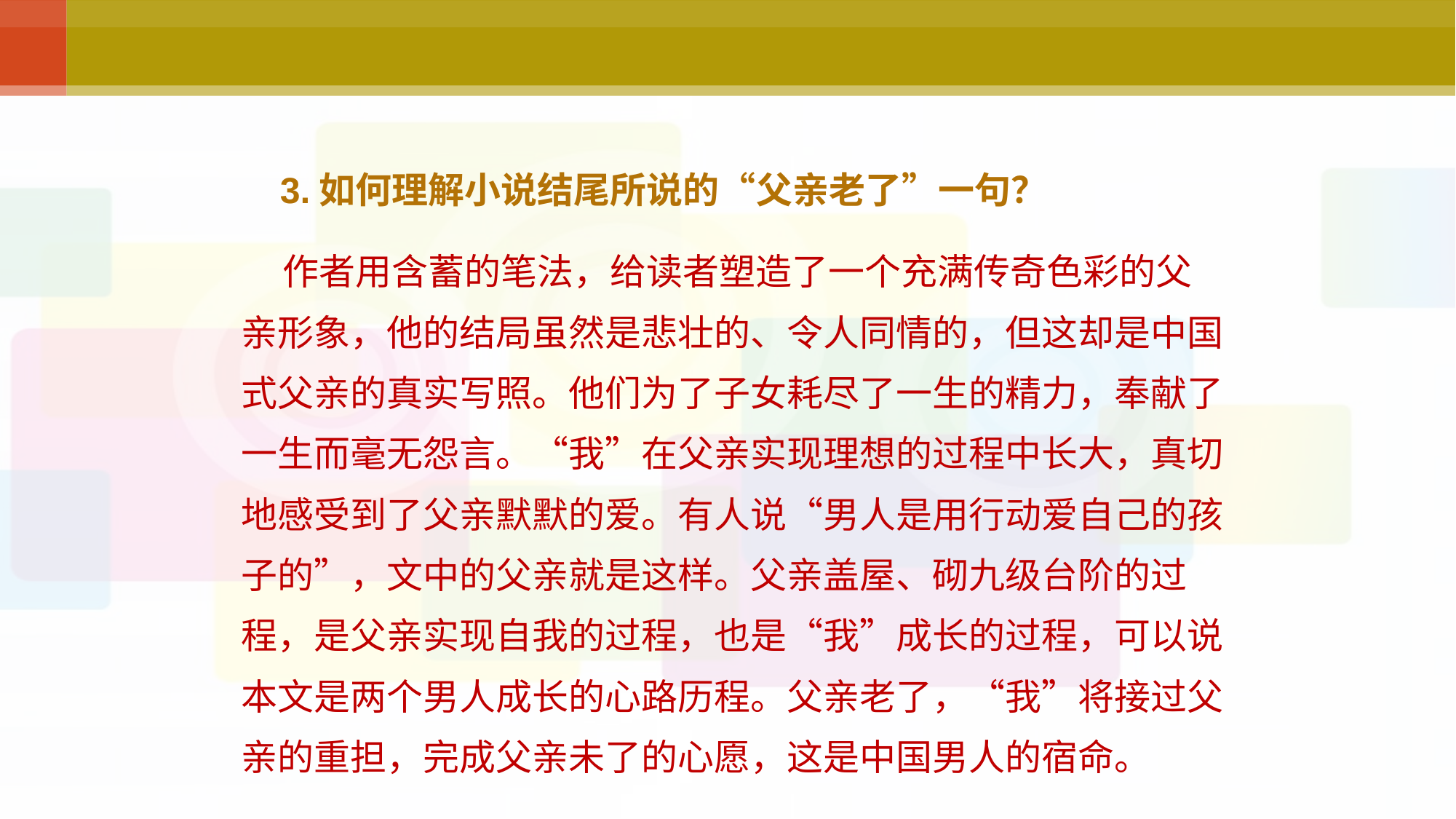

3.如何理解小说结尾所说的“父亲老了”一句？
    作者用含蓄的笔法，给读者塑造了一个充满传奇色彩的父亲形象，他的结局虽然是悲壮的、令人同情的，但这却是中国式父亲的真实写照。他们为了子女耗尽了一生的精力，奉献了一生而毫无怨言。“我”在父亲实现理想的过程中长大，真切地感受到了父亲默默的爱。有人说“男人是用行动爱自己的孩子的”，文中的父亲就是这样。父亲盖屋、砌九级台阶的过程，是父亲实现自我的过程，也是“我”成长的过程，可以说本文是两个男人成长的心路历程。父亲老了，“我”将接过父亲的重担，完成父亲未了的心愿，这是中国男人的宿命。